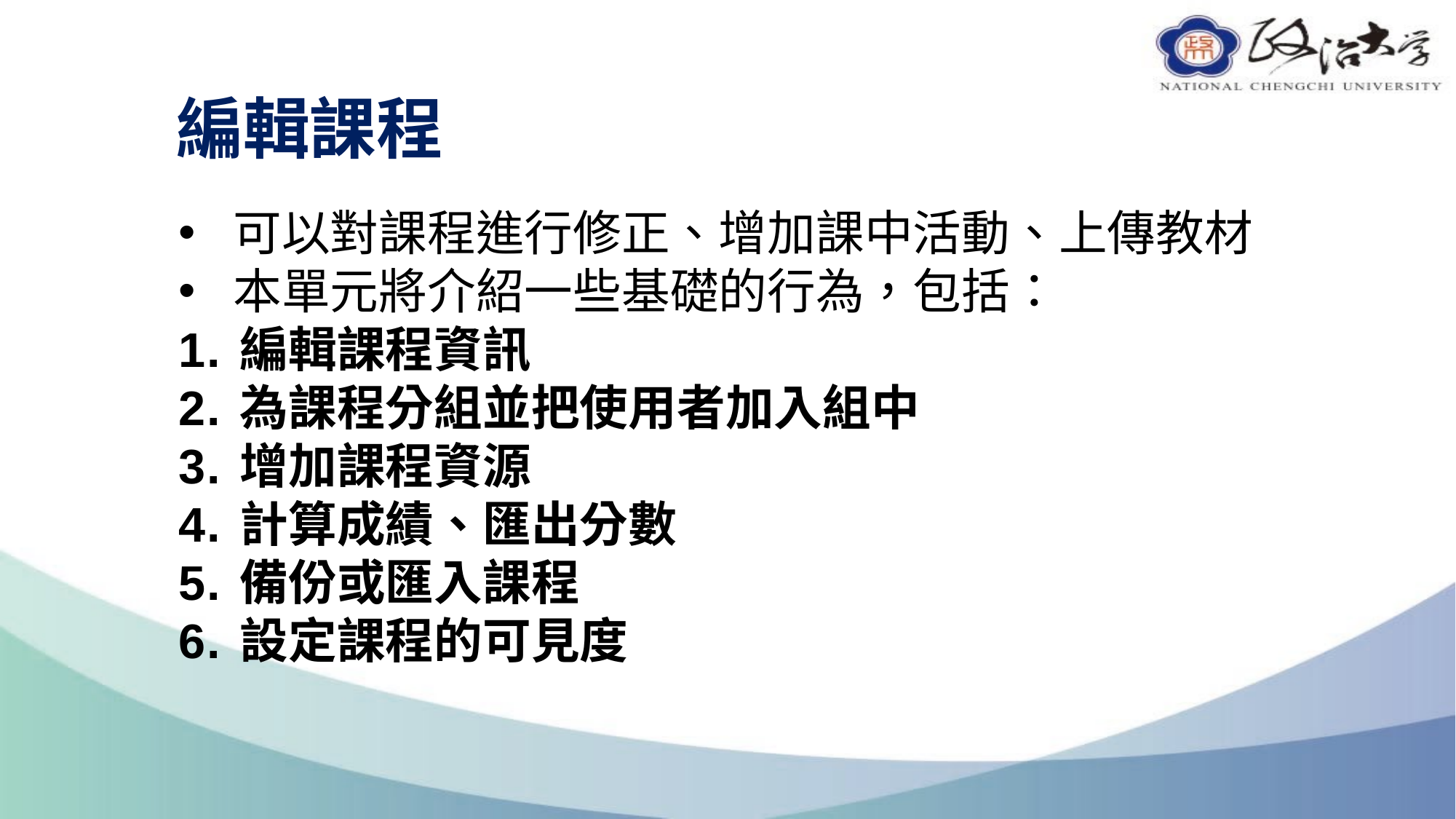

# 編輯課程
可以對課程進行修正、增加課中活動、上傳教材
本單元將介紹一些基礎的行為，包括：
編輯課程資訊
為課程分組並把使用者加入組中
增加課程資源
計算成績、匯出分數
備份或匯入課程
設定課程的可見度